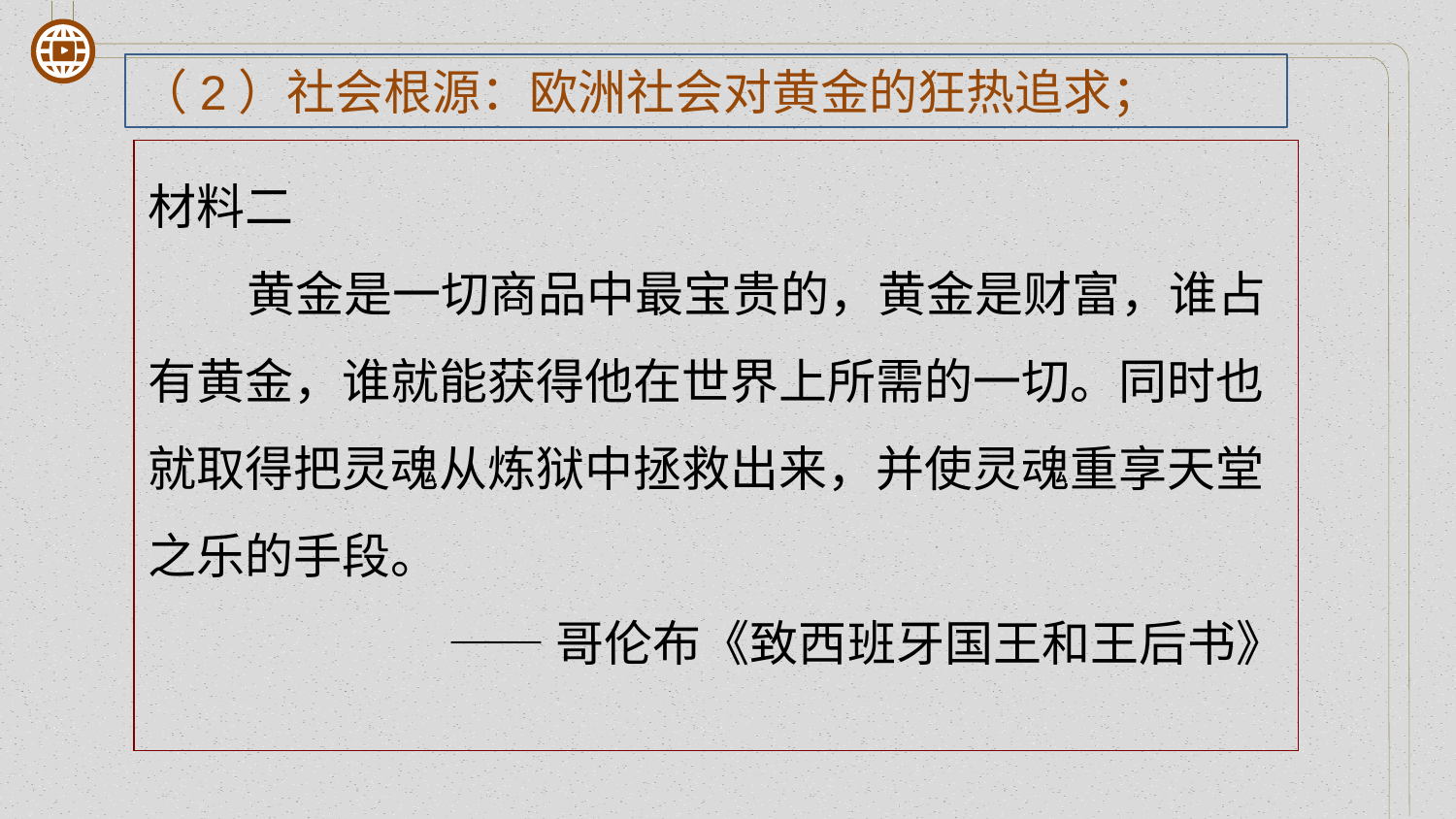

（2）社会根源：欧洲社会对黄金的狂热追求；
材料二
        黄金是一切商品中最宝贵的，黄金是财富，谁占有黄金，谁就能获得他在世界上所需的一切。同时也就取得把灵魂从炼狱中拯救出来，并使灵魂重享天堂之乐的手段。
——哥伦布《致西班牙国王和王后书》